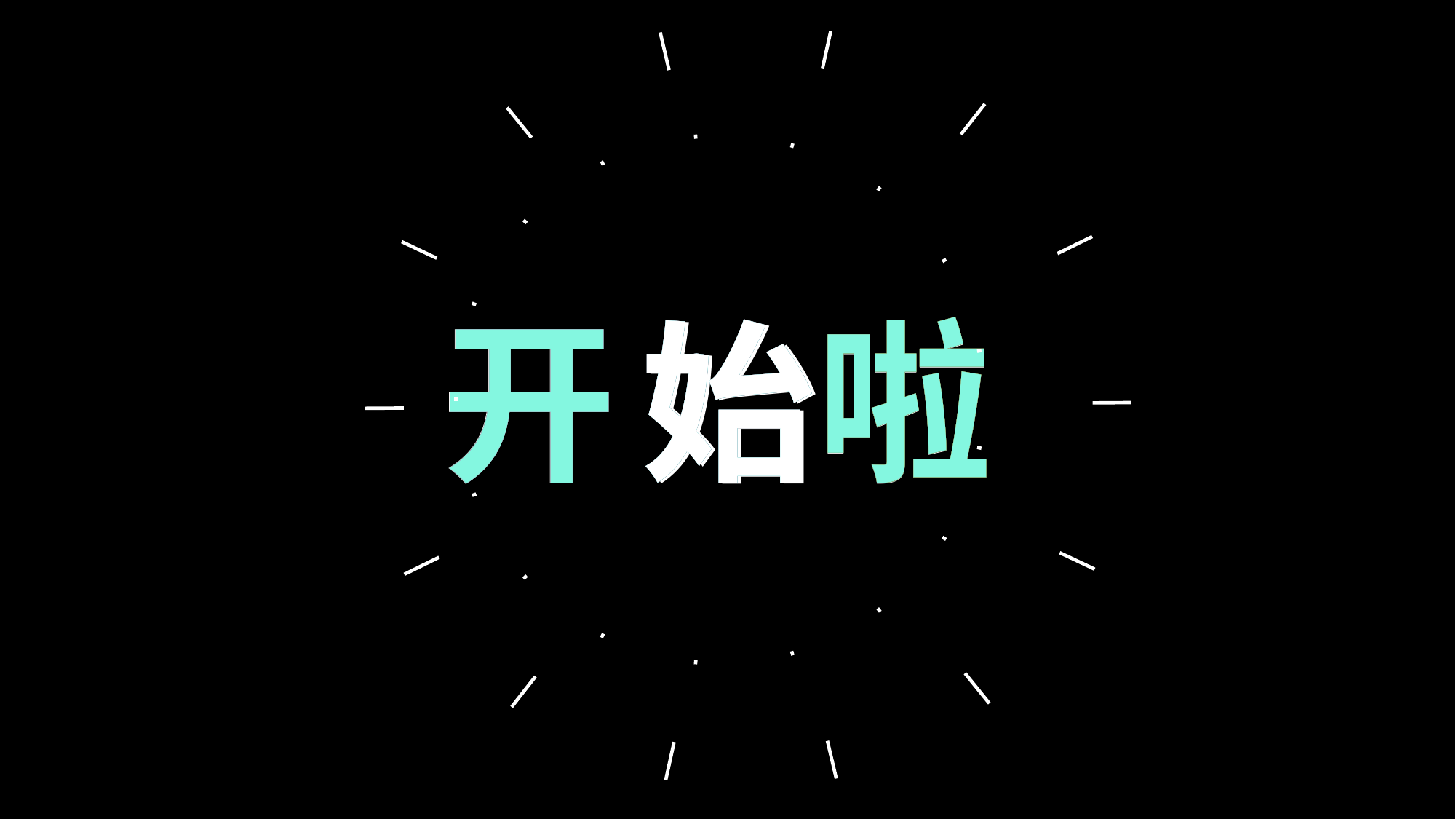

开
开
开
开
开
开
始
始
始
始
始
始
啦
啦
啦
啦
啦
啦
开
啦
始